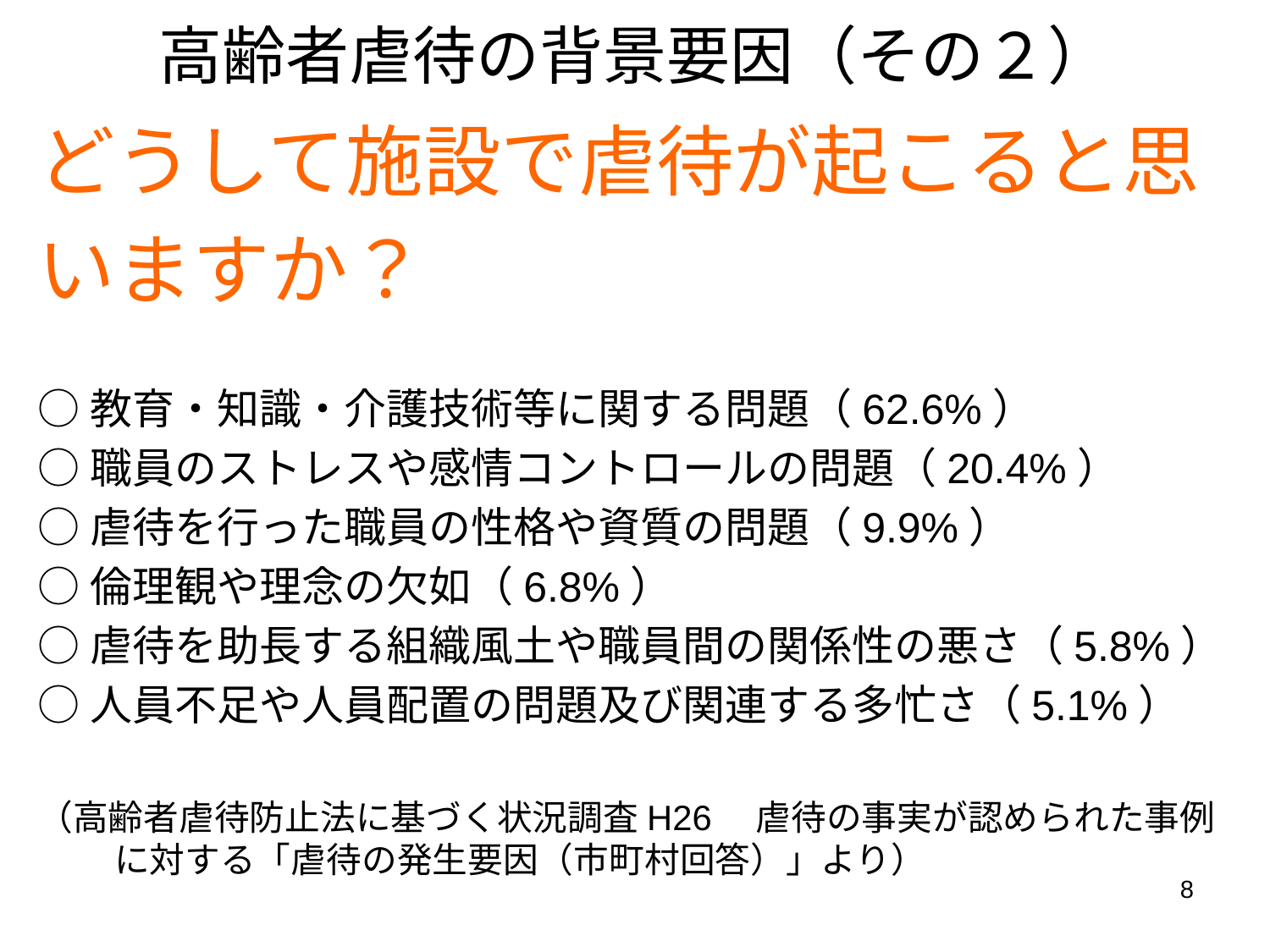

# 高齢者虐待の背景要因（その２）
どうして施設で虐待が起こると思
いますか？

○教育・知識・介護技術等に関する問題（62.6%）
○職員のストレスや感情コントロールの問題（20.4%）
○虐待を行った職員の性格や資質の問題（9.9%）
○倫理観や理念の欠如（6.8%）
○虐待を助長する組織風土や職員間の関係性の悪さ（5.8%）
○人員不足や人員配置の問題及び関連する多忙さ（5.1%）

（高齢者虐待防止法に基づく状況調査H26　虐待の事実が認められた事例に対する「虐待の発生要因（市町村回答）」より）

8